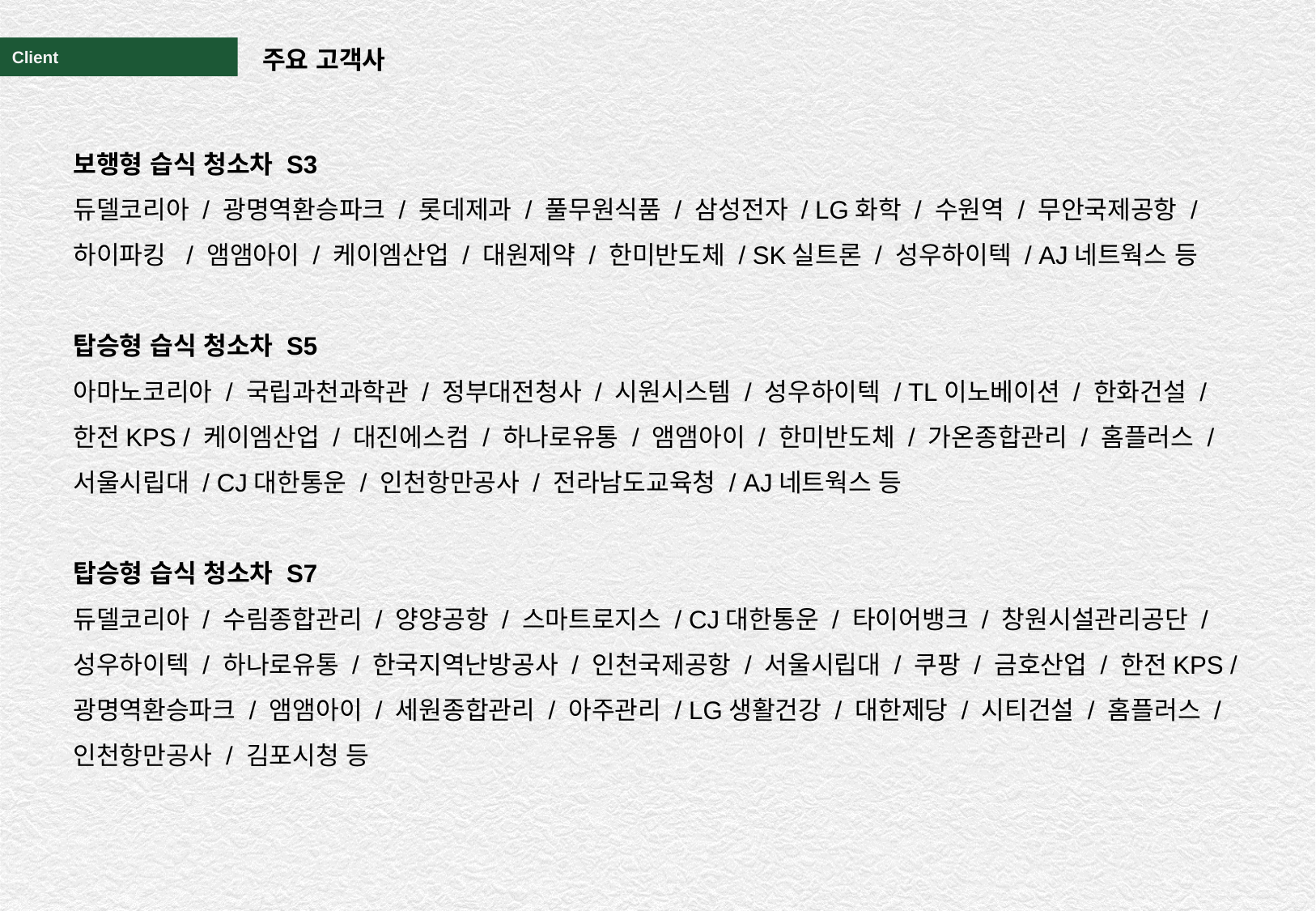

Client
주요 고객사
보행형 습식 청소차 S3
듀델코리아 / 광명역환승파크 / 롯데제과 / 풀무원식품 / 삼성전자 / LG화학 / 수원역 / 무안국제공항 /
하이파킹  / 앰앰아이 / 케이엠산업 / 대원제약 / 한미반도체 / SK실트론 / 성우하이텍 / AJ네트웍스 등

탑승형 습식 청소차 S5
아마노코리아 / 국립과천과학관 / 정부대전청사 / 시원시스템 / 성우하이텍 / TL이노베이션 / 한화건설 /
한전KPS / 케이엠산업 / 대진에스컴 / 하나로유통 / 앰앰아이 / 한미반도체 / 가온종합관리 / 홈플러스 / 서울시립대 / CJ대한통운 / 인천항만공사 / 전라남도교육청 / AJ네트웍스 등

탑승형 습식 청소차 S7
듀델코리아 / 수림종합관리 / 양양공항 / 스마트로지스 / CJ대한통운 / 타이어뱅크 / 창원시설관리공단 / 성우하이텍 / 하나로유통 / 한국지역난방공사 / 인천국제공항 / 서울시립대 / 쿠팡 / 금호산업 / 한전KPS / 광명역환승파크 / 앰앰아이 / 세원종합관리 / 아주관리 / LG생활건강 / 대한제당 / 시티건설 / 홈플러스 / 인천항만공사 / 김포시청 등